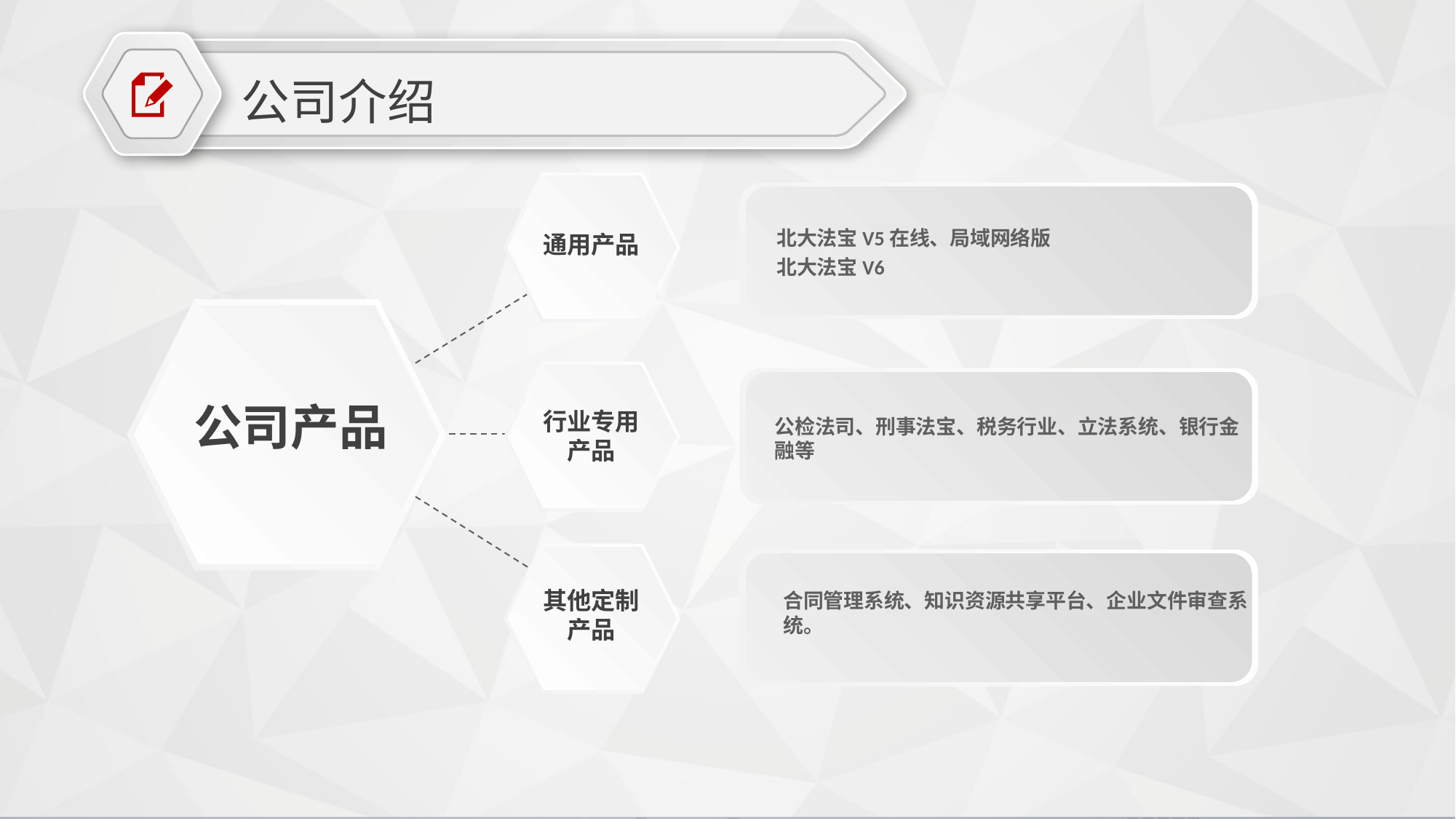

公司介绍

北大法宝V5在线、局域网络版
北大法宝V6

通用产品

公司产品
行业专用
产品
公检法司、刑事法宝、税务行业、立法系统、银行金融等

其他定制
产品
合同管理系统、知识资源共享平台、企业文件审查系统。